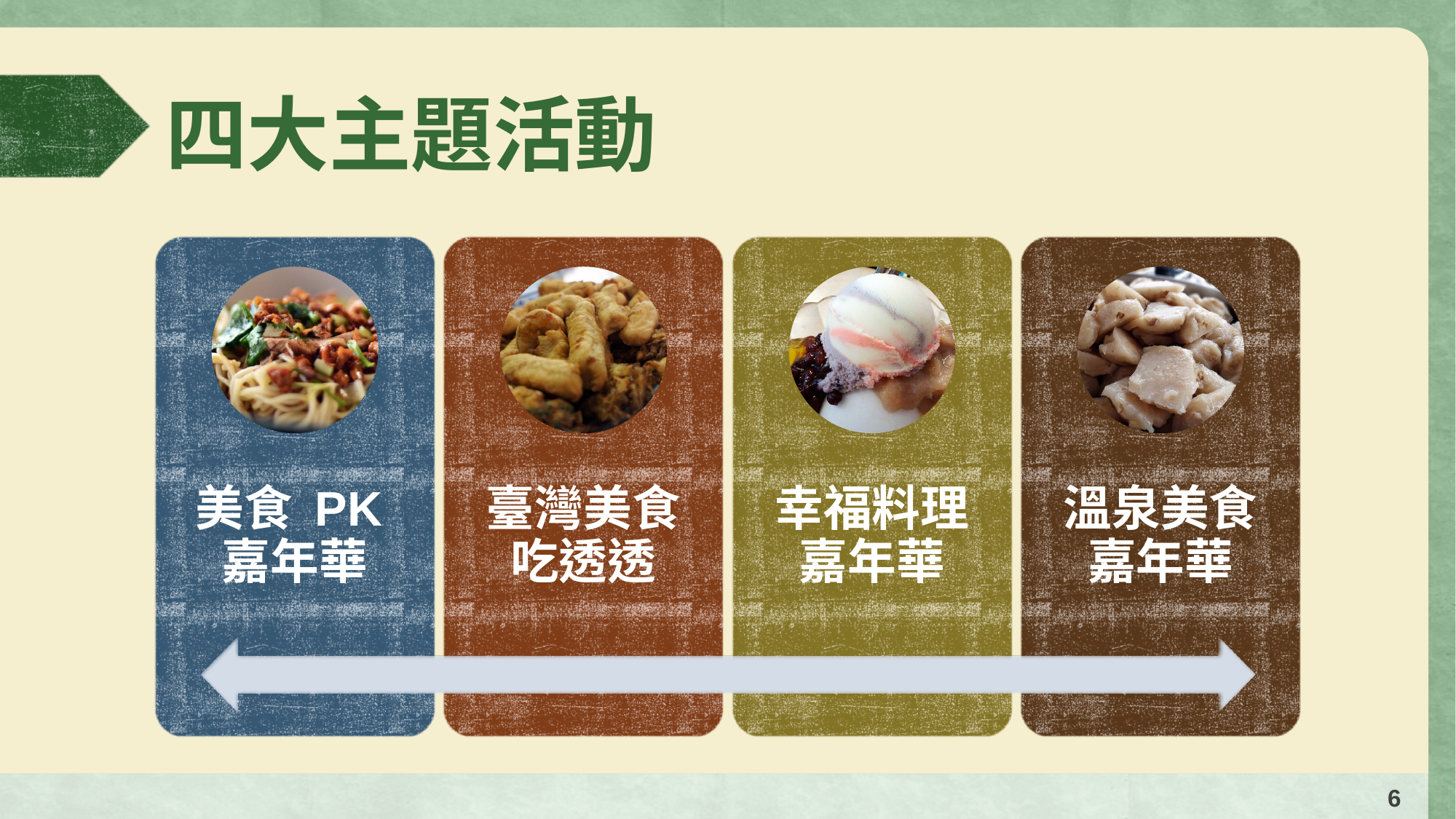

# 四大主題活動
美食 PK嘉年華
臺灣美食吃透透
幸福料理嘉年華
溫泉美食嘉年華
6